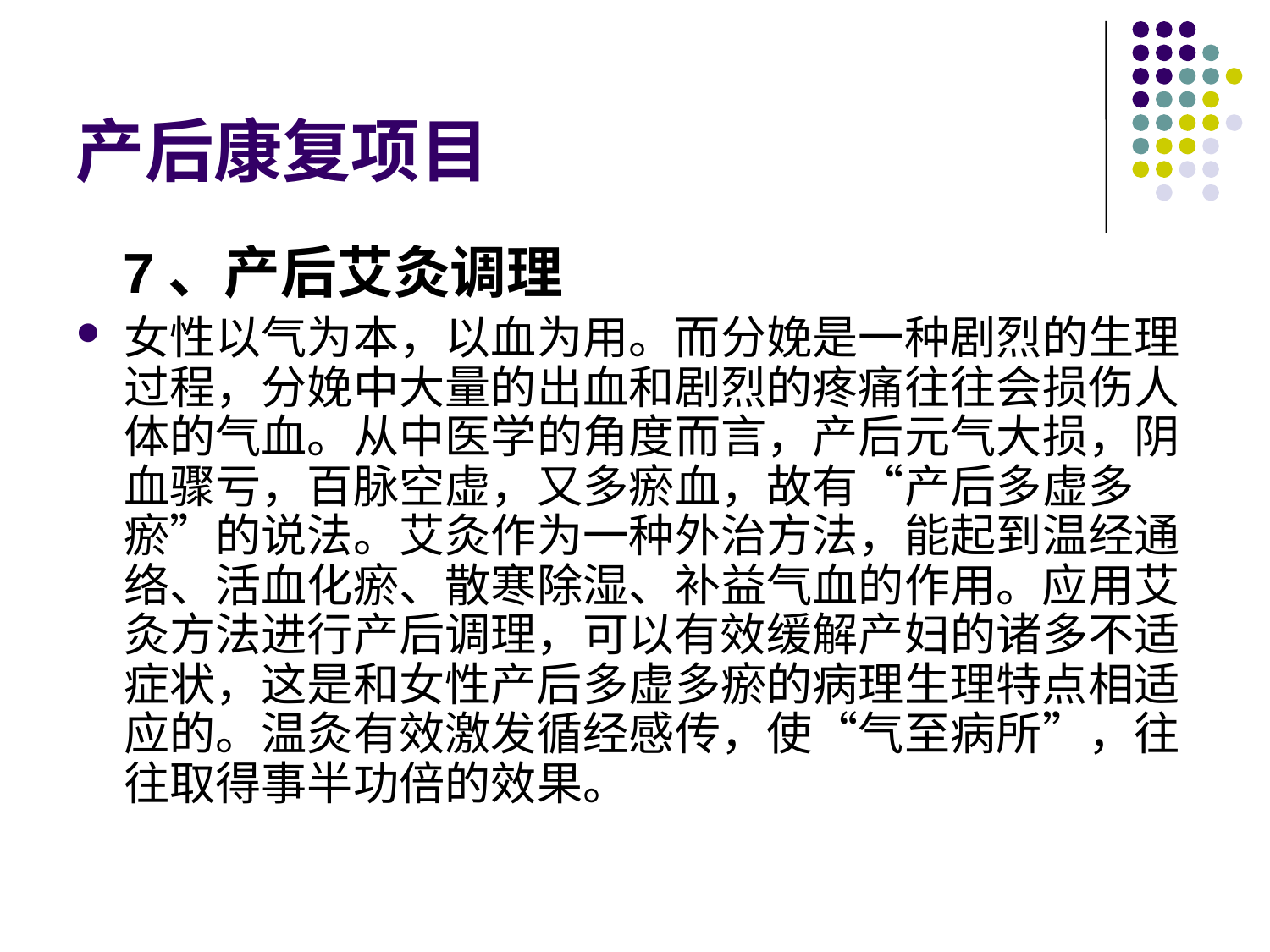

# 产后康复项目
   7、产后艾灸调理
女性以气为本，以血为用。而分娩是一种剧烈的生理过程，分娩中大量的出血和剧烈的疼痛往往会损伤人体的气血。从中医学的角度而言，产后元气大损，阴血骤亏，百脉空虚，又多瘀血，故有“产后多虚多瘀”的说法。艾灸作为一种外治方法，能起到温经通络、活血化瘀、散寒除湿、补益气血的作用。应用艾灸方法进行产后调理，可以有效缓解产妇的诸多不适症状，这是和女性产后多虚多瘀的病理生理特点相适应的。温灸有效激发循经感传，使“气至病所”，往往取得事半功倍的效果。